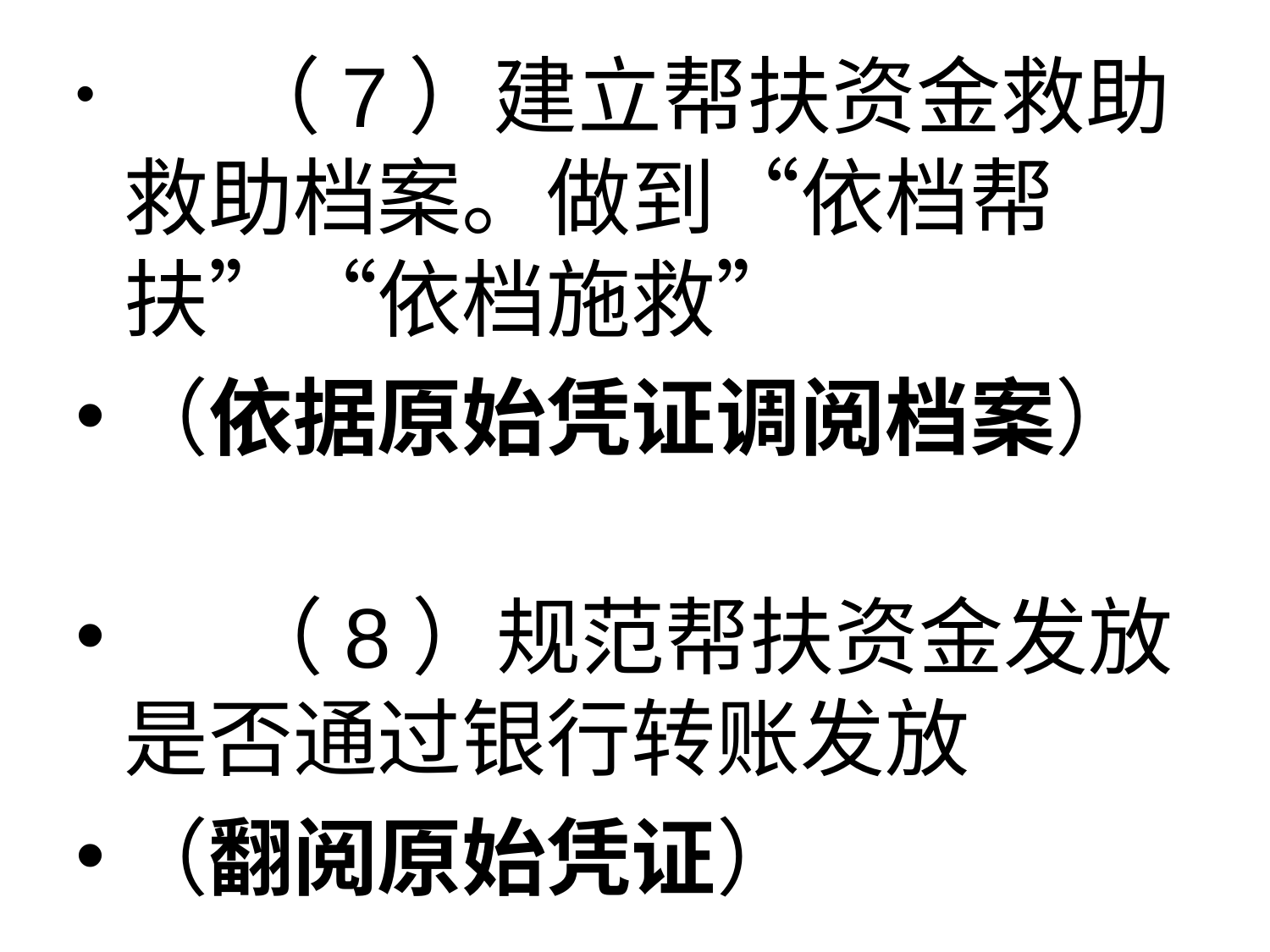

（7）建立帮扶资金救助救助档案。做到“依档帮扶”“依档施救”
（依据原始凭证调阅档案）
     （8）规范帮扶资金发放是否通过银行转账发放
（翻阅原始凭证）
#